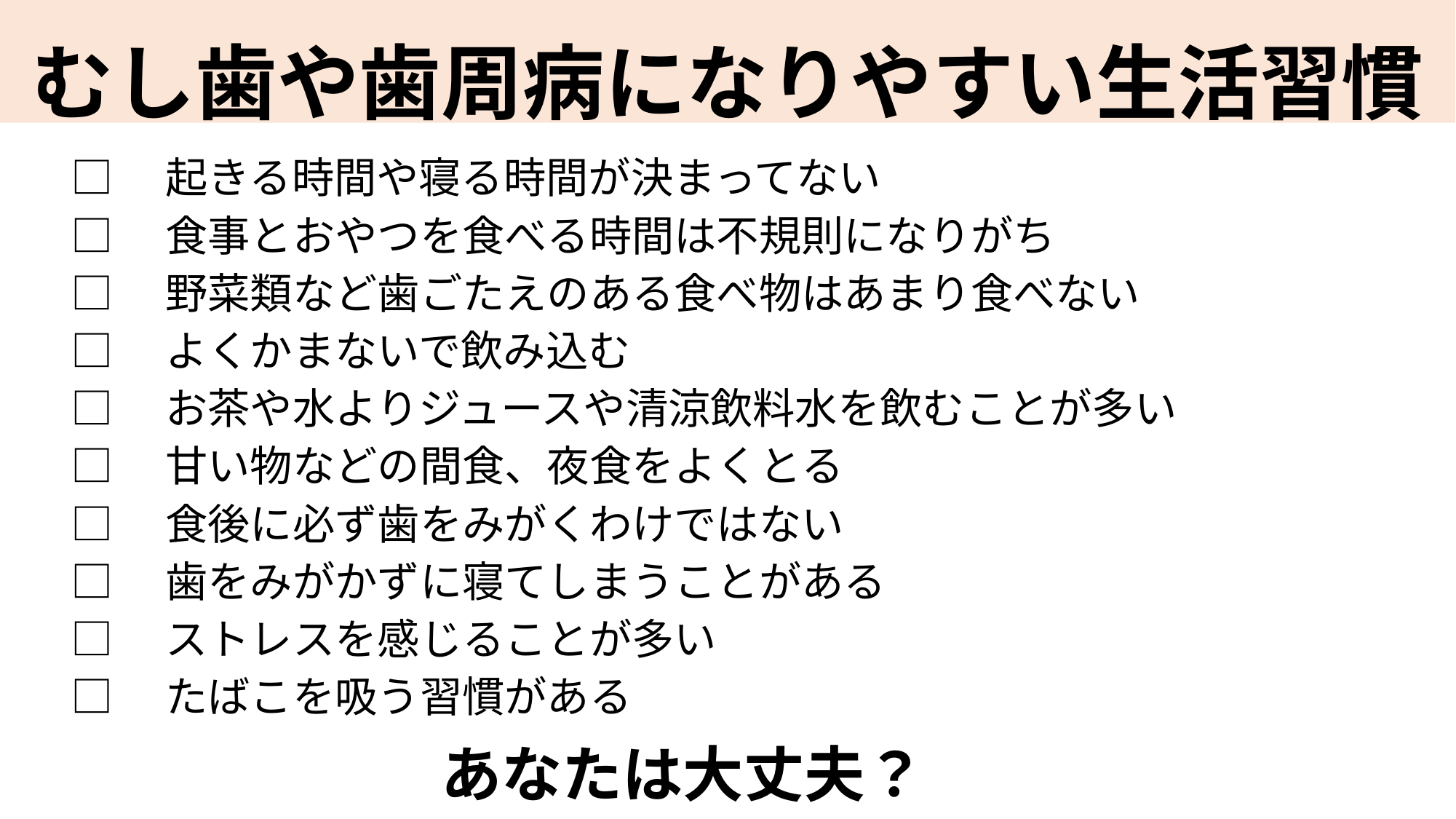

むし歯や歯周病になりやすい生活習慣

□　起きる時間や寝る時間が決まってない
□　食事とおやつを食べる時間は不規則になりがち
□　野菜類など歯ごたえのある食べ物はあまり食べない
□　よくかまないで飲み込む
□　お茶や水よりジュースや清涼飲料水を飲むことが多い
□　甘い物などの間食、夜食をよくとる
□　食後に必ず歯をみがくわけではない
□　歯をみがかずに寝てしまうことがある
□　ストレスを感じることが多い
□　たばこを吸う習慣がある
あなたは大丈夫？